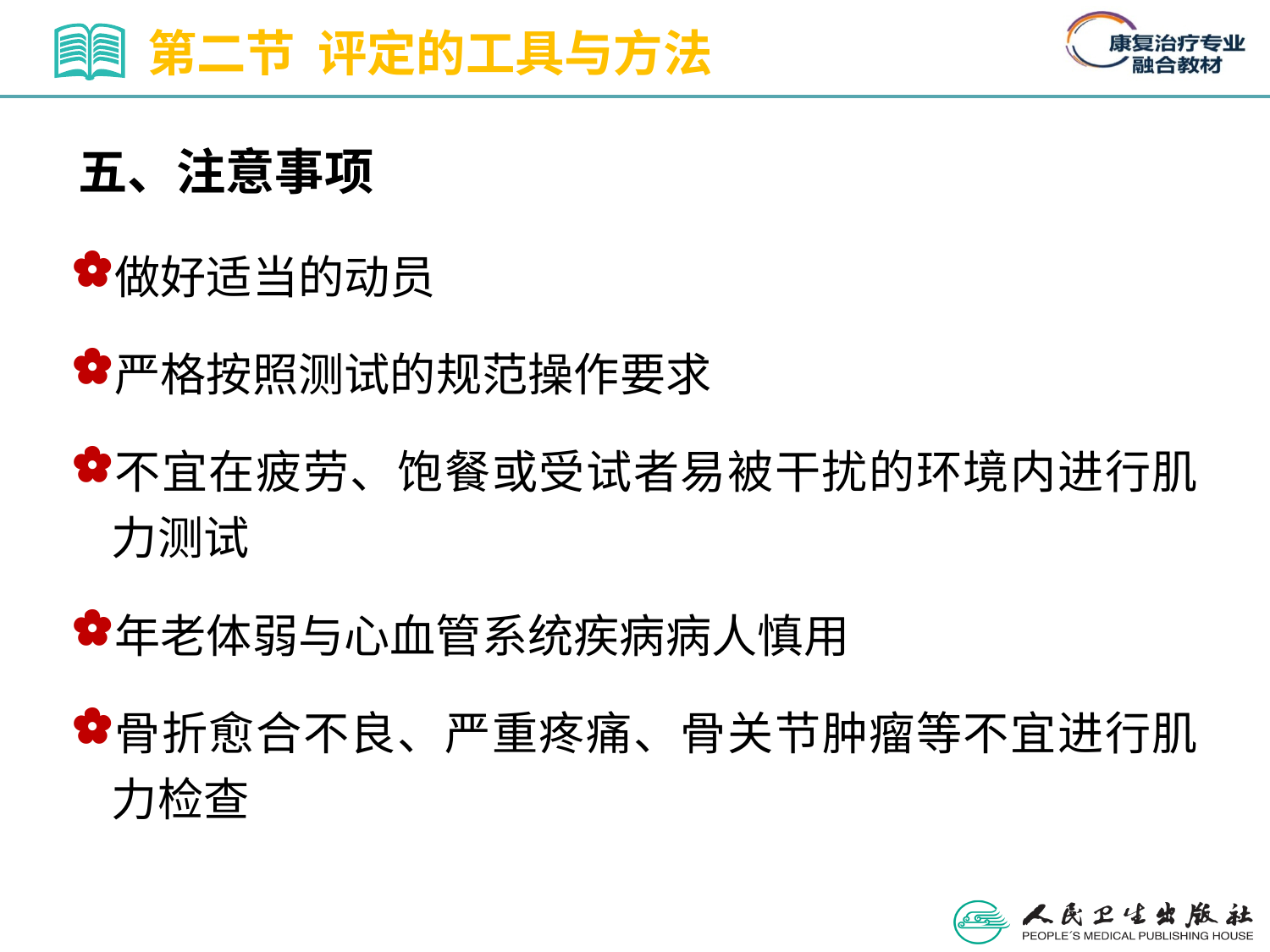

第二节  评定的工具与方法
五、注意事项
做好适当的动员
严格按照测试的规范操作要求
不宜在疲劳、饱餐或受试者易被干扰的环境内进行肌力测试
年老体弱与心血管系统疾病病人慎用
骨折愈合不良、严重疼痛、骨关节肿瘤等不宜进行肌力检查